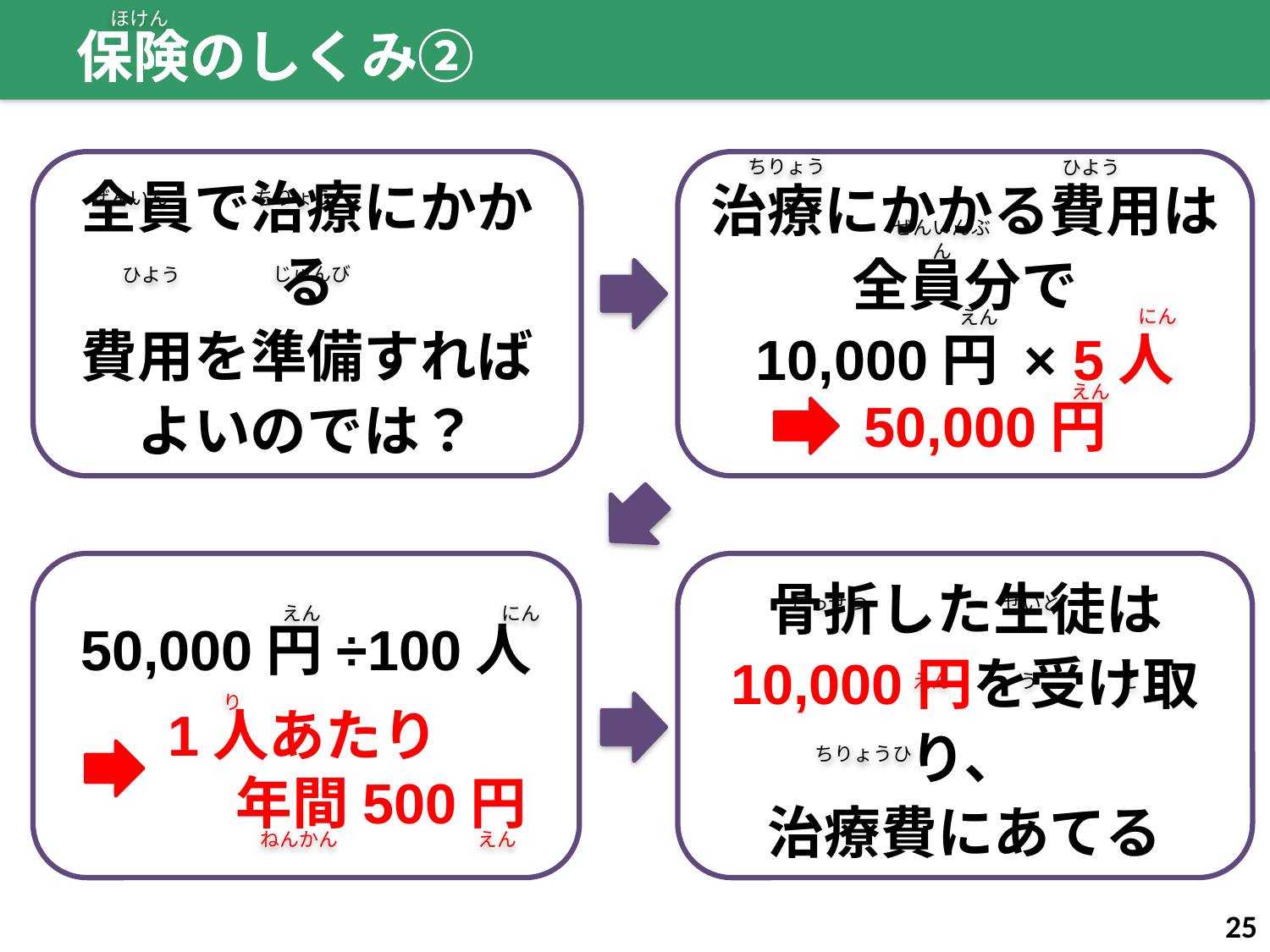

ほけん
保険のしくみ②
保険のしくみ②
ちりょう
ひよう
ぜんいんぶん
にん
えん

全員で治療にかかる
費用を準備すれば
よいのでは？

治療にかかる費用は
全員分で
10,000円 × 5人

ぜんいん
ちりょう
じゅんび
ひよう

えん
50,000円

50,000円÷100人

骨折した生徒は
10,000円を受け取り、
治療費にあてる
こっせつ
せいと
えん
う
と
ちりょうひ
えん
にん
り
ねんかん
えん
1人あたり
　年間500円

25